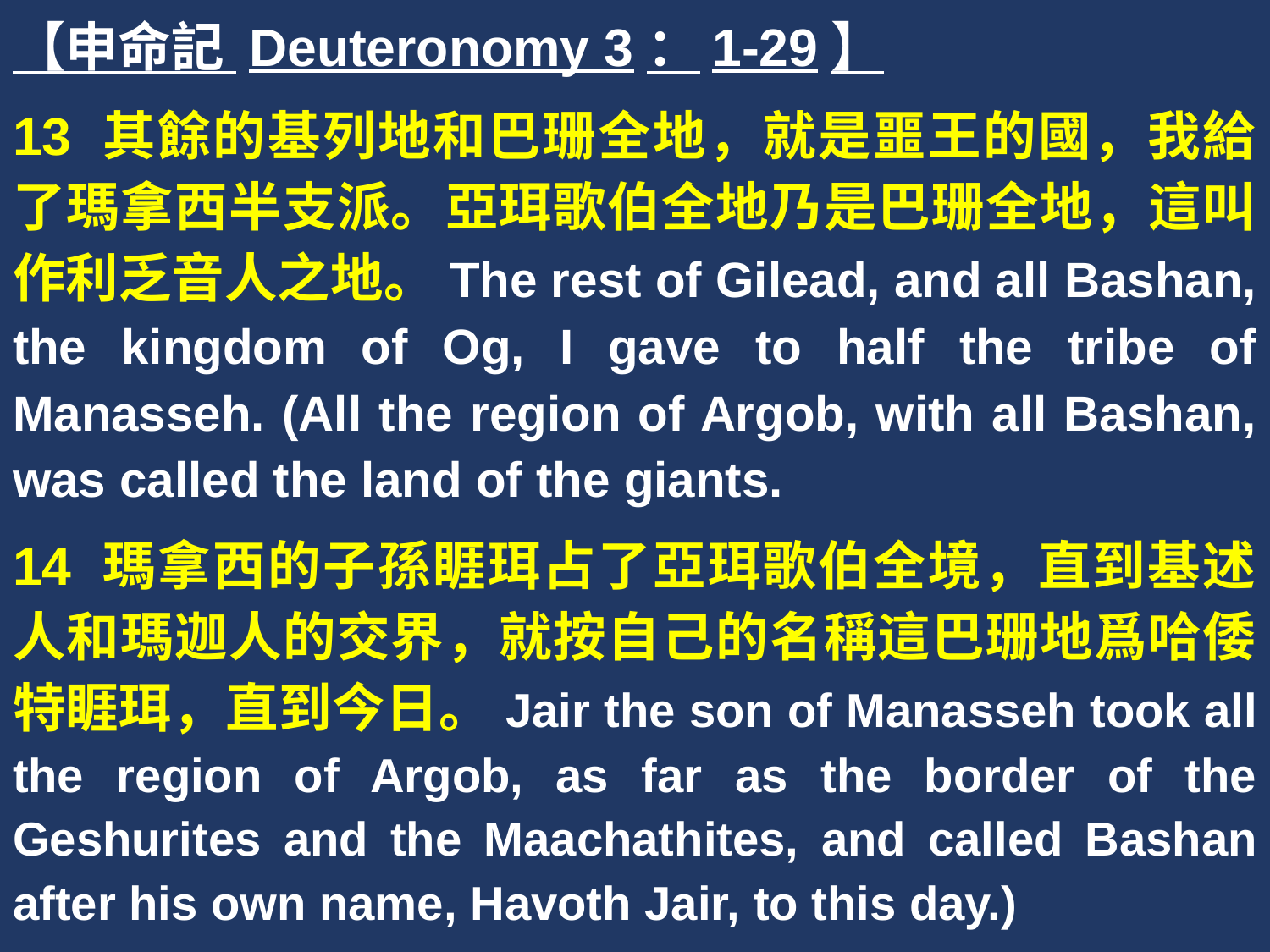

【申命記 Deuteronomy 3：1-29】
13 其餘的基列地和巴珊全地，就是噩王的國，我給了瑪拿西半支派。亞珥歌伯全地乃是巴珊全地，這叫作利乏音人之地。The rest of Gilead, and all Bashan, the kingdom of Og, I gave to half the tribe of Manasseh. (All the region of Argob, with all Bashan, was called the land of the giants.
14 瑪拿西的子孫睚珥占了亞珥歌伯全境，直到基述人和瑪迦人的交界，就按自己的名稱這巴珊地爲哈倭特睚珥，直到今日。Jair the son of Manasseh took all the region of Argob, as far as the border of the Geshurites and the Maachathites, and called Bashan after his own name, Havoth Jair, to this day.)